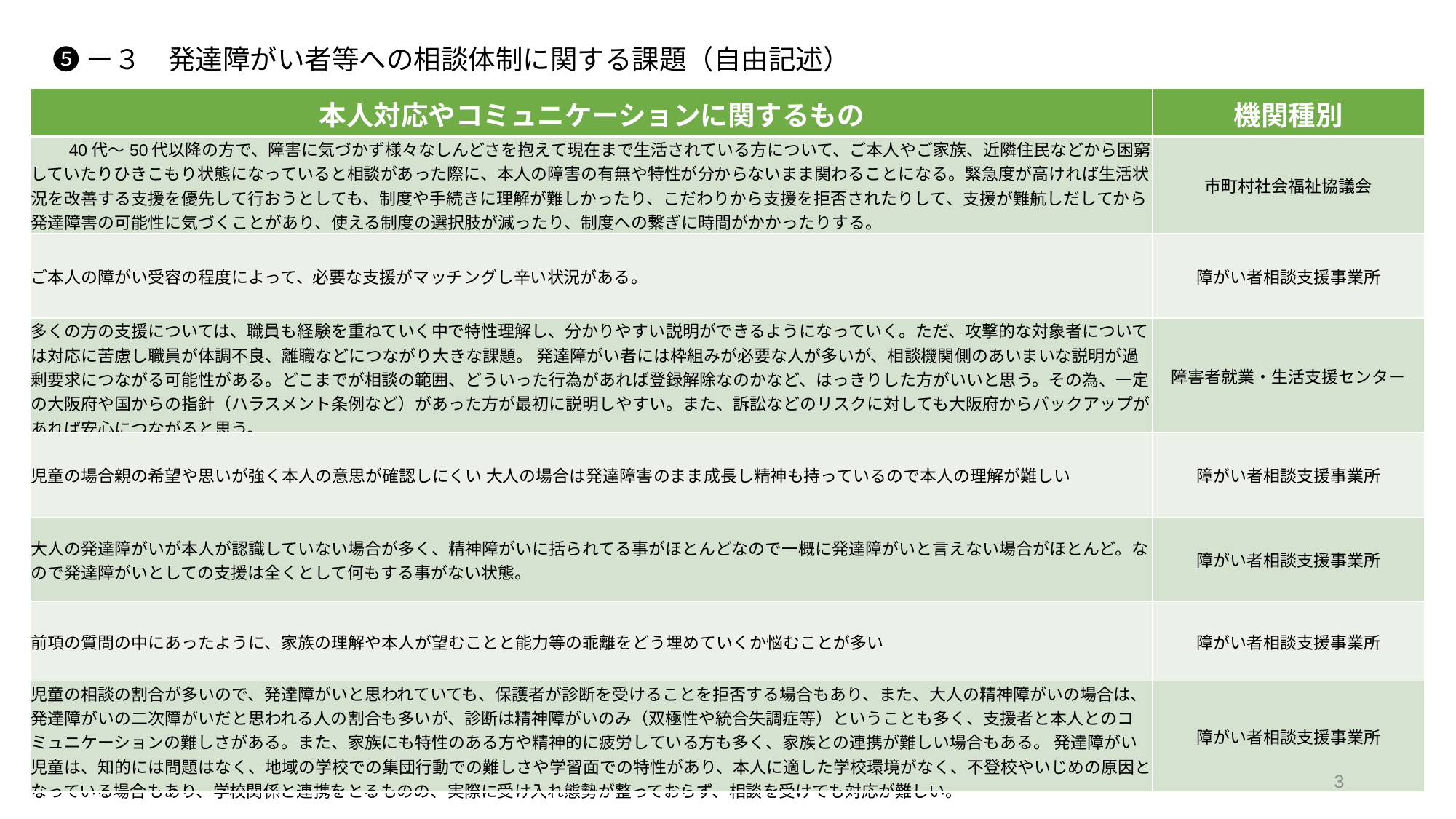

❺ー３　発達障がい者等への相談体制に関する課題（自由記述）
| 本人対応やコミュニケーションに関するもの | 機関種別 |
| --- | --- |
| 40代～50代以降の方で、障害に気づかず様々なしんどさを抱えて現在まで生活されている方について、ご本人やご家族、近隣住民などから困窮していたりひきこもり状態になっていると相談があった際に、本人の障害の有無や特性が分からないまま関わることになる。緊急度が高ければ生活状況を改善する支援を優先して行おうとしても、制度や手続きに理解が難しかったり、こだわりから支援を拒否されたりして、支援が難航しだしてから発達障害の可能性に気づくことがあり、使える制度の選択肢が減ったり、制度への繋ぎに時間がかかったりする。 | 市町村社会福祉協議会 |
| ご本人の障がい受容の程度によって、必要な支援がマッチングし辛い状況がある。 | 障がい者相談支援事業所 |
| 多くの方の支援については、職員も経験を重ねていく中で特性理解し、分かりやすい説明ができるようになっていく。ただ、攻撃的な対象者については対応に苦慮し職員が体調不良、離職などにつながり大きな課題。 発達障がい者には枠組みが必要な人が多いが、相談機関側のあいまいな説明が過剰要求につながる可能性がある。どこまでが相談の範囲、どういった行為があれば登録解除なのかなど、はっきりした方がいいと思う。その為、一定の大阪府や国からの指針（ハラスメント条例など）があった方が最初に説明しやすい。また、訴訟などのリスクに対しても大阪府からバックアップがあれば安心につながると思う。 | 障害者就業・生活支援センター |
| 児童の場合親の希望や思いが強く本人の意思が確認しにくい 大人の場合は発達障害のまま成長し精神も持っているので本人の理解が難しい | 障がい者相談支援事業所 |
| 大人の発達障がいが本人が認識していない場合が多く、精神障がいに括られてる事がほとんどなので一概に発達障がいと言えない場合がほとんど。なので発達障がいとしての支援は全くとして何もする事がない状態。 | 障がい者相談支援事業所 |
| 前項の質問の中にあったように、家族の理解や本人が望むことと能力等の乖離をどう埋めていくか悩むことが多い | 障がい者相談支援事業所 |
| 児童の相談の割合が多いので、発達障がいと思われていても、保護者が診断を受けることを拒否する場合もあり、また、大人の精神障がいの場合は、発達障がいの二次障がいだと思われる人の割合も多いが、診断は精神障がいのみ（双極性や統合失調症等）ということも多く、支援者と本人とのコミュニケーションの難しさがある。また、家族にも特性のある方や精神的に疲労している方も多く、家族との連携が難しい場合もある。 発達障がい児童は、知的には問題はなく、地域の学校での集団行動での難しさや学習面での特性があり、本人に適した学校環境がなく、不登校やいじめの原因となっている場合もあり、学校関係と連携をとるものの、実際に受け入れ態勢が整っておらず、相談を受けても対応が難しい。 | 障がい者相談支援事業所 |
3